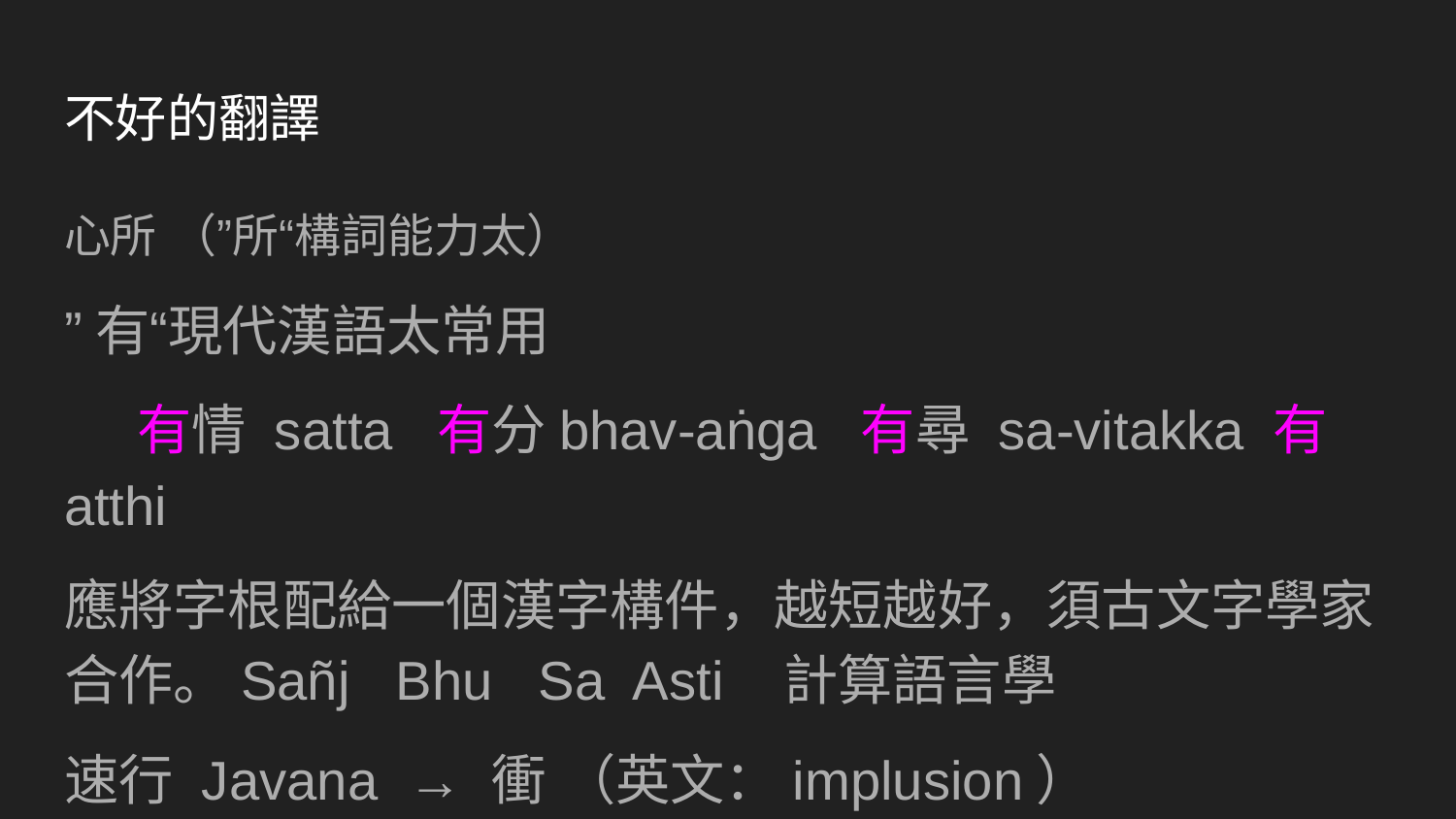

# 不好的翻譯
心所 （”所“構詞能力太）
”有“現代漢語太常用
有情 satta  有分bhav-aṅga  有尋 sa-vitakka 有 atthi
應將字根配給一個漢字構件，越短越好，須古文字學家合作。Sañj   Bhu   Sa  Asti   計算語言學
速行 Javana  → 衝 （英文：implusion）